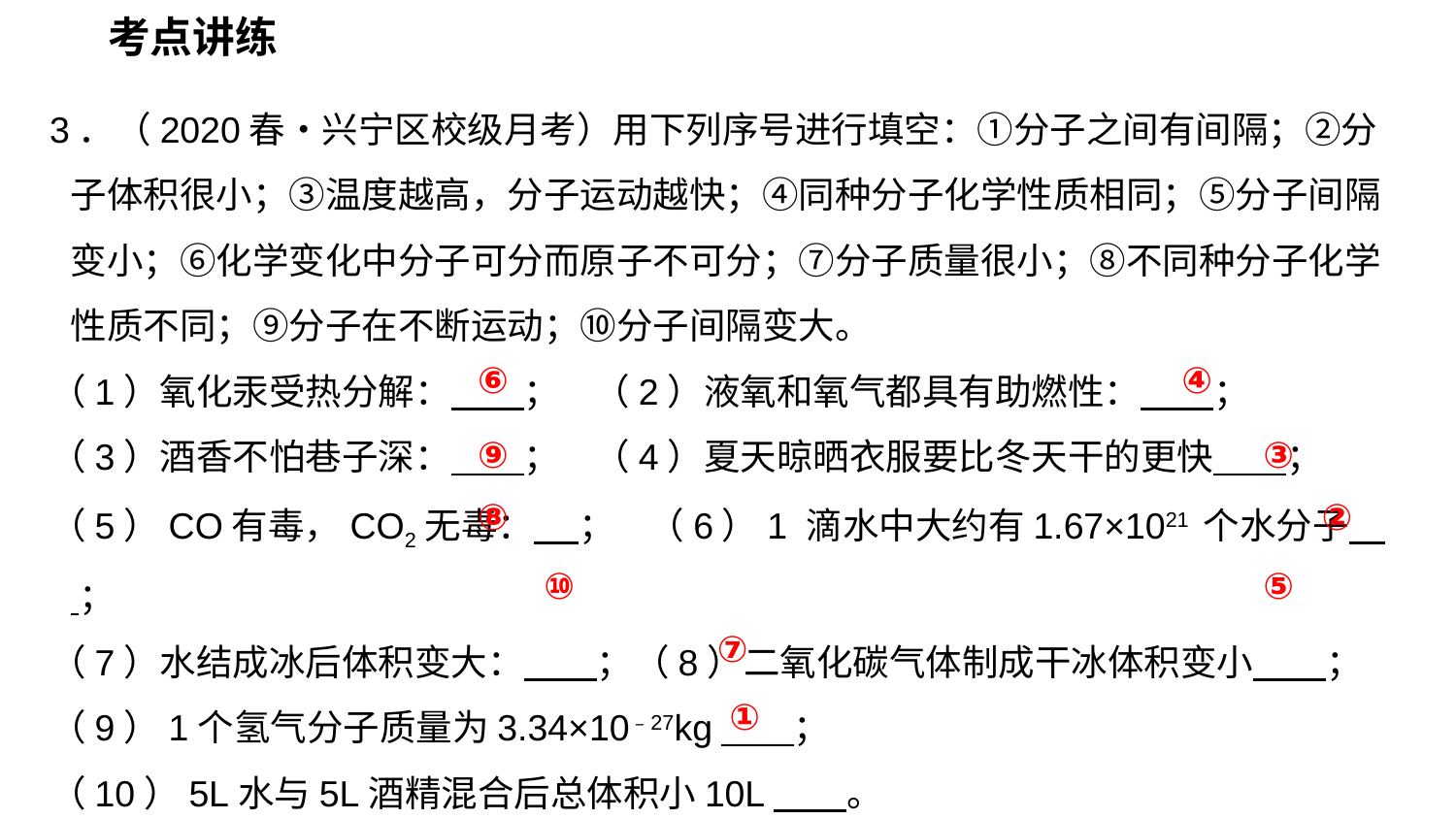

考点讲练
3．（2020春•兴宁区校级月考）用下列序号进行填空：①分子之间有间隔；②分子体积很小；③温度越高，分子运动越快；④同种分子化学性质相同；⑤分子间隔变小；⑥化学变化中分子可分而原子不可分；⑦分子质量很小；⑧不同种分子化学性质不同；⑨分子在不断运动；⑩分子间隔变大。
（1）氧化汞受热分解：　　；    （2）液氧和氧气都具有助燃性：　　；
（3）酒香不怕巷子深：　　；    （4）夏天晾晒衣服要比冬天干的更快　　；
（5）CO有毒，CO2无毒：　 ；    （6）1 滴水中大约有1.67×1021 个水分子　  ；
（7）水结成冰后体积变大：　　；（8）二氧化碳气体制成干冰体积变小　　；
（9）1个氢气分子质量为3.34×10﹣27kg　　；
（10）5L水与5L酒精混合后总体积小10L　　。
⑥
④
⑨
③
⑧
②
⑩
⑤
⑦
①